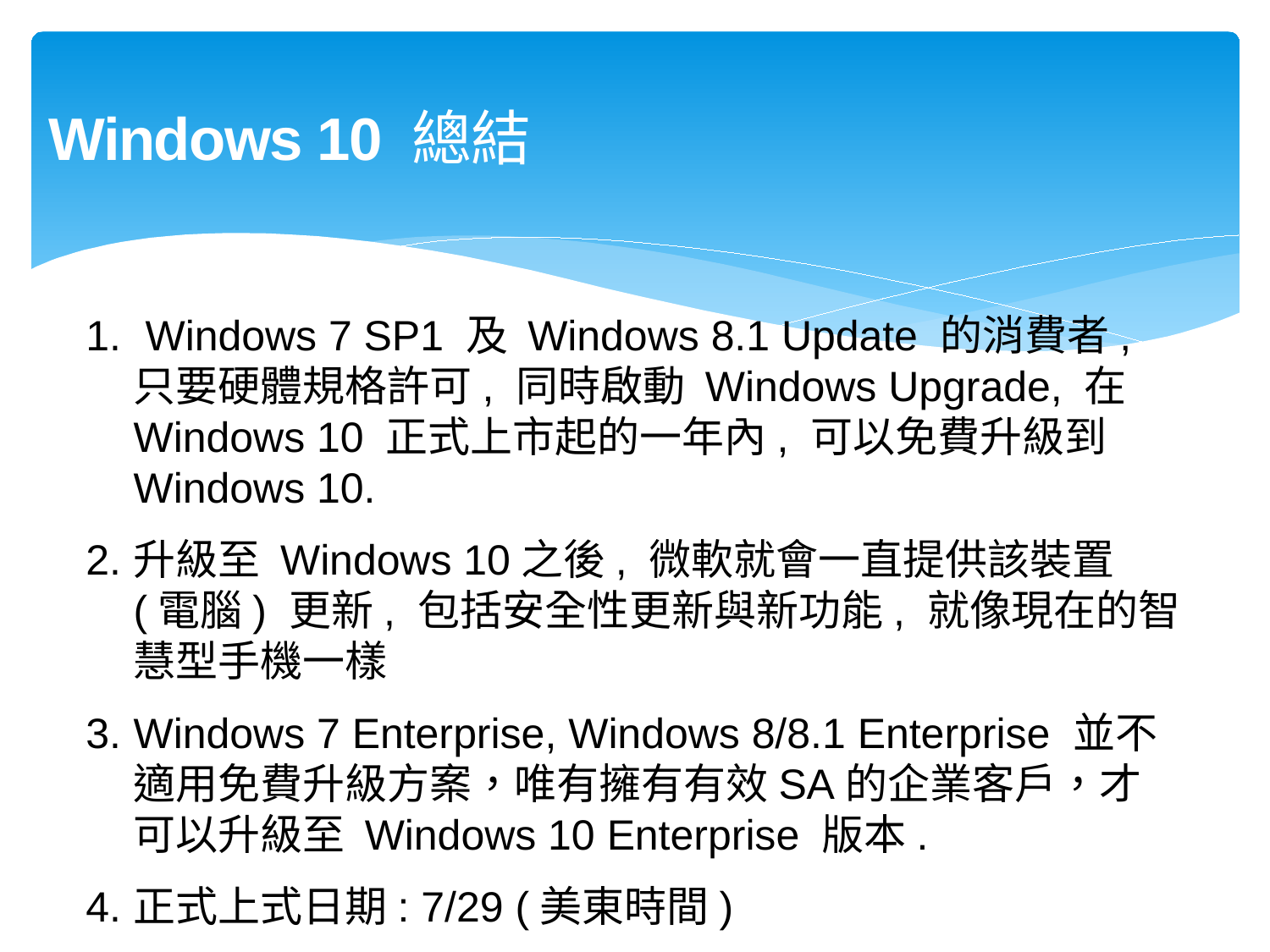

Windows 10 總結
 Windows 7 SP1 及 Windows 8.1 Update 的消費者, 只要硬體規格許可, 同時啟動 Windows Upgrade, 在 Windows 10 正式上市起的一年內, 可以免費升級到 Windows 10.
升級至 Windows 10之後, 微軟就會一直提供該裝置 (電腦) 更新, 包括安全性更新與新功能, 就像現在的智慧型手機一樣
Windows 7 Enterprise, Windows 8/8.1 Enterprise 並不適用免費升級方案，唯有擁有有效SA的企業客戶，才可以升級至 Windows 10 Enterprise 版本.
正式上式日期: 7/29 (美東時間)